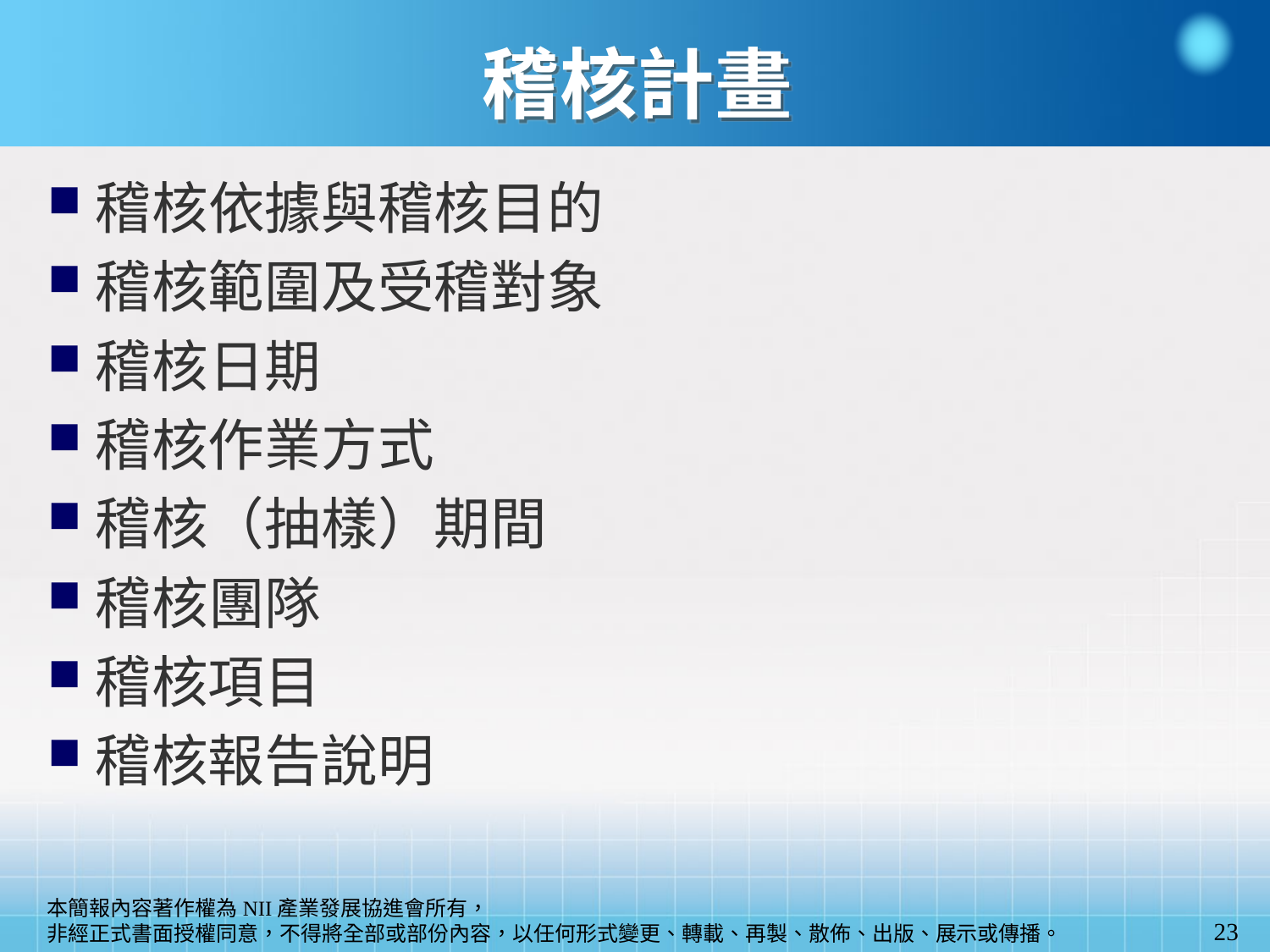

# 稽核計畫
稽核依據與稽核目的
稽核範圍及受稽對象
稽核日期
稽核作業方式
稽核（抽樣）期間
稽核團隊
稽核項目
稽核報告說明
23